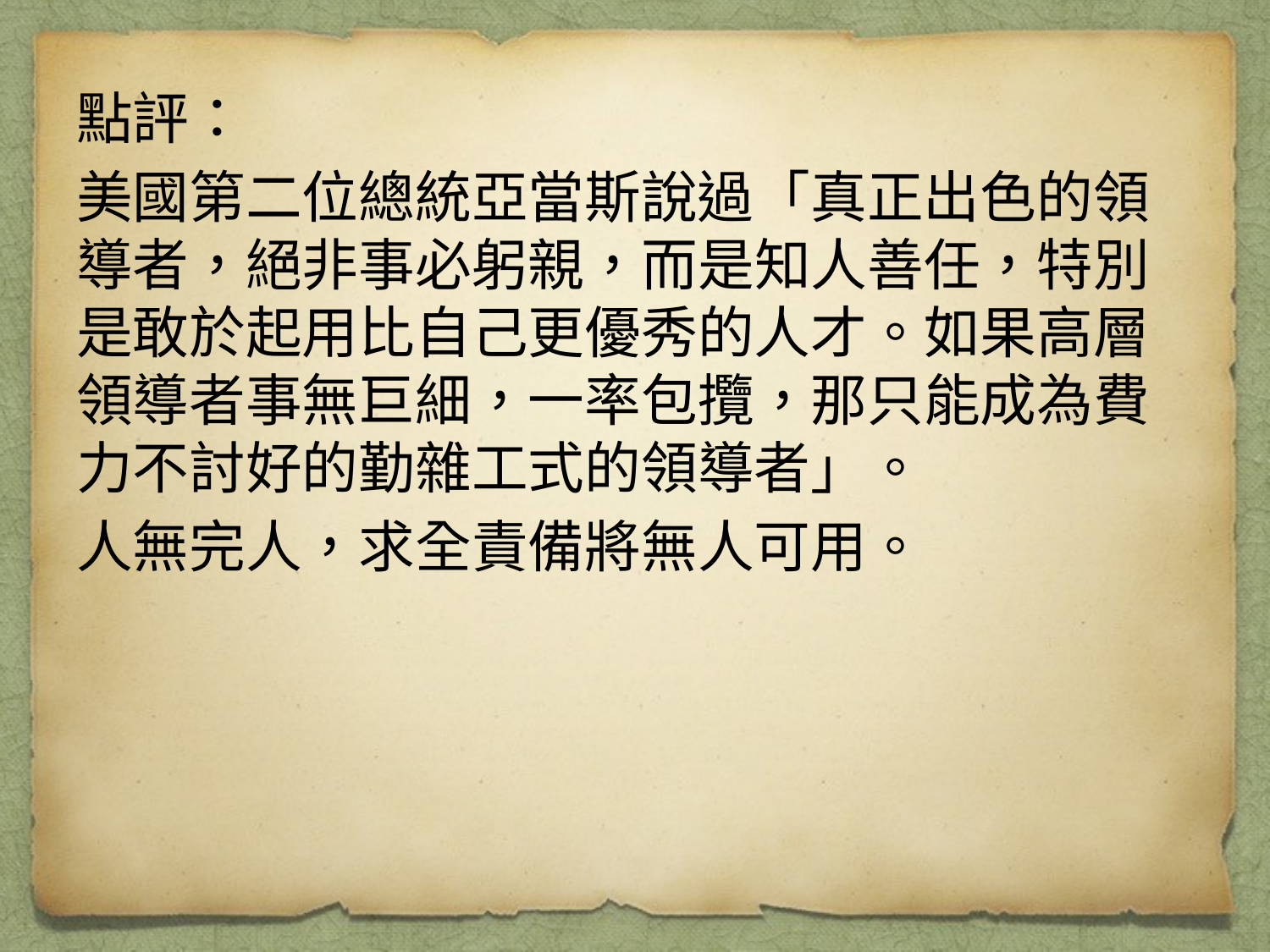

#
點評：
美國第二位總統亞當斯說過「真正出色的領導者，絕非事必躬親，而是知人善任，特別是敢於起用比自己更優秀的人才。如果高層領導者事無巨細，一率包攬，那只能成為費力不討好的勤雜工式的領導者」。
人無完人，求全責備將無人可用。